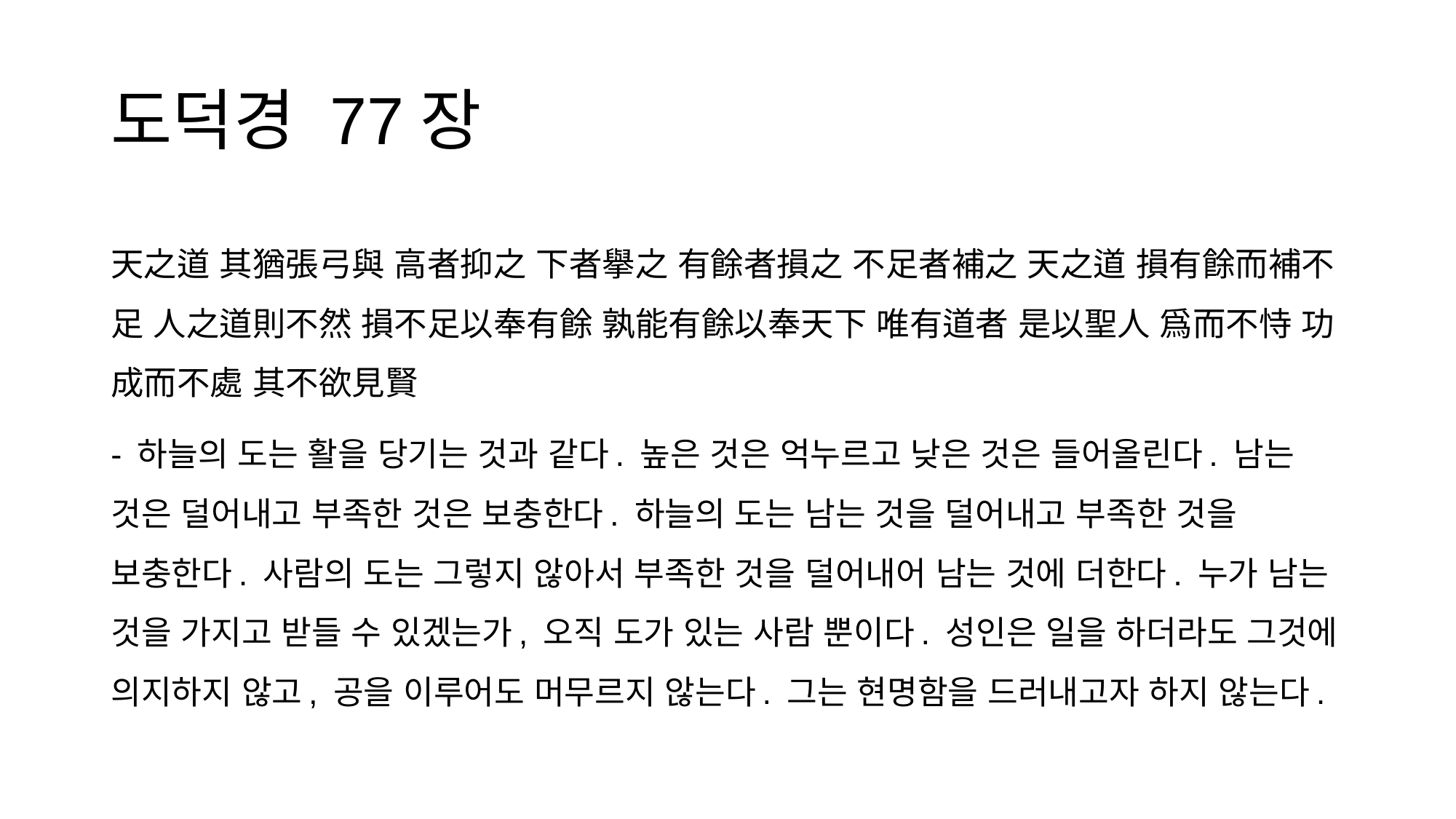

# 도덕경 77장
天之道 其猶張弓與 高者抑之 下者擧之 有餘者損之 不足者補之 天之道 損有餘而補不足 人之道則不然 損不足以奉有餘 孰能有餘以奉天下 唯有道者 是以聖人 爲而不恃 功成而不處 其不欲見賢
- 하늘의 도는 활을 당기는 것과 같다. 높은 것은 억누르고 낮은 것은 들어올린다. 남는 것은 덜어내고 부족한 것은 보충한다. 하늘의 도는 남는 것을 덜어내고 부족한 것을 보충한다. 사람의 도는 그렇지 않아서 부족한 것을 덜어내어 남는 것에 더한다. 누가 남는 것을 가지고 받들 수 있겠는가, 오직 도가 있는 사람 뿐이다. 성인은 일을 하더라도 그것에 의지하지 않고, 공을 이루어도 머무르지 않는다. 그는 현명함을 드러내고자 하지 않는다.